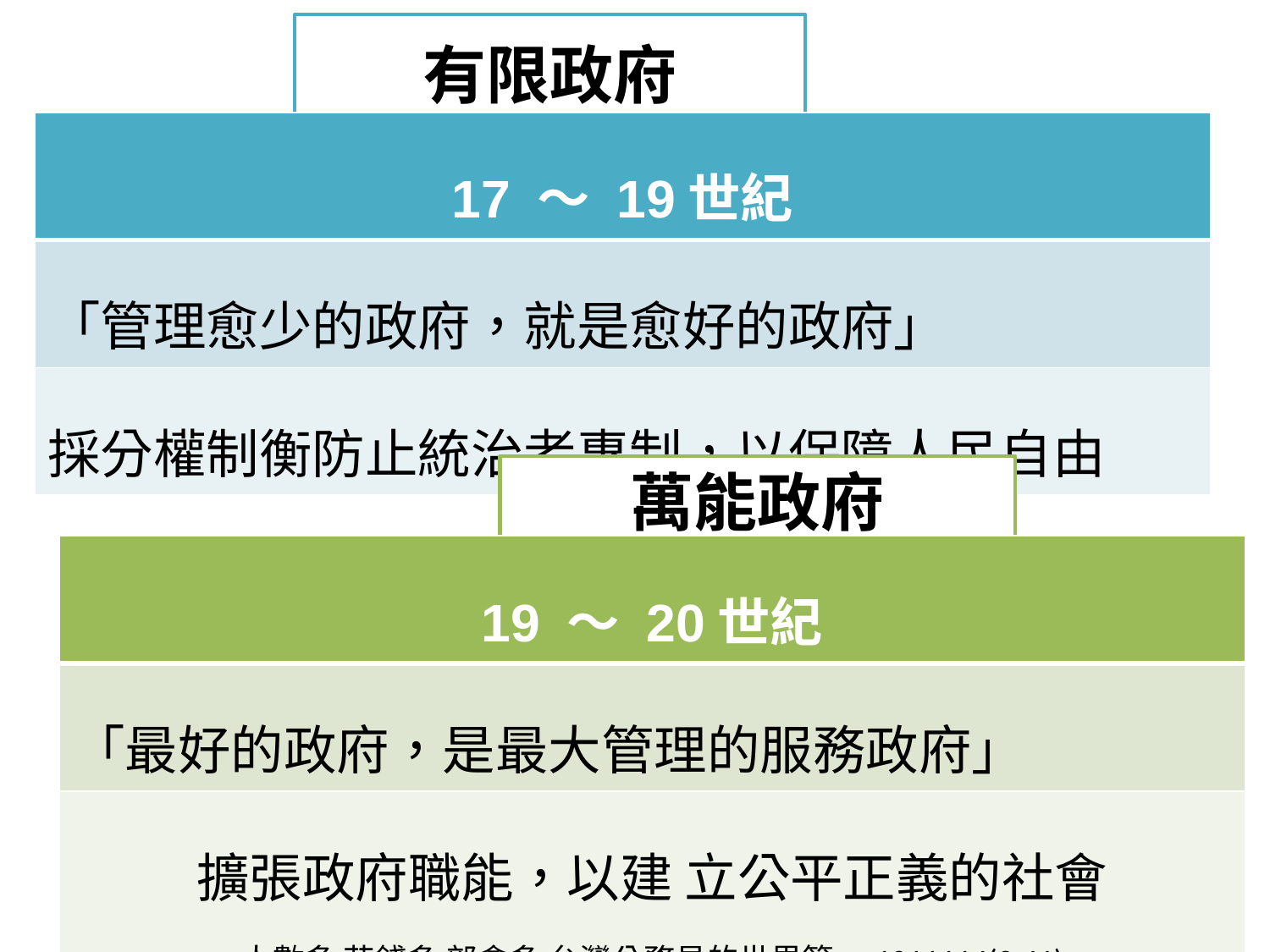

有限政府
| 17 ～ 19世紀 |
| --- |
| 「管理愈少的政府，就是愈好的政府」 |
| 採分權制衡防止統治者專制，以保障人民自由 |
萬能政府
| 19 ～ 20世紀 |
| --- |
| 「最好的政府，是最大管理的服務政府」 |
| 擴張政府職能，以建 立公平正義的社會 人數多 花錢多 部會多 台灣公務員的世界第一1011114(3:41) |